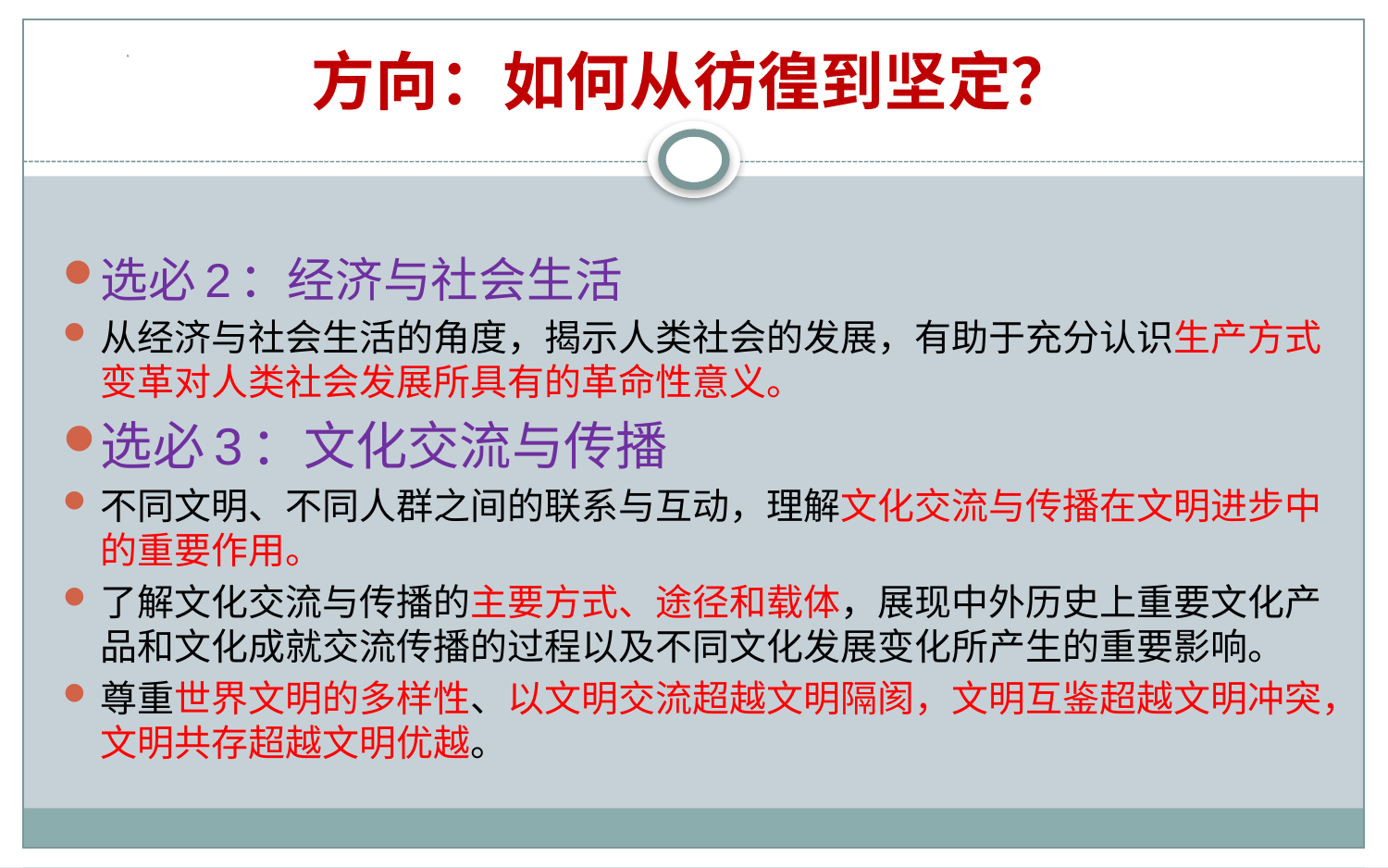

# 方向：如何从彷徨到坚定？
选必2：经济与社会生活
从经济与社会生活的角度，揭示人类社会的发展，有助于充分认识生产方式变革对人类社会发展所具有的革命性意义。
选必3：文化交流与传播
不同文明、不同人群之间的联系与互动，理解文化交流与传播在文明进步中的重要作用。
了解文化交流与传播的主要方式、途径和载体，展现中外历史上重要文化产品和文化成就交流传播的过程以及不同文化发展变化所产生的重要影响。
尊重世界文明的多样性、以文明交流超越文明隔阂，文明互鉴超越文明冲突，文明共存超越文明优越。